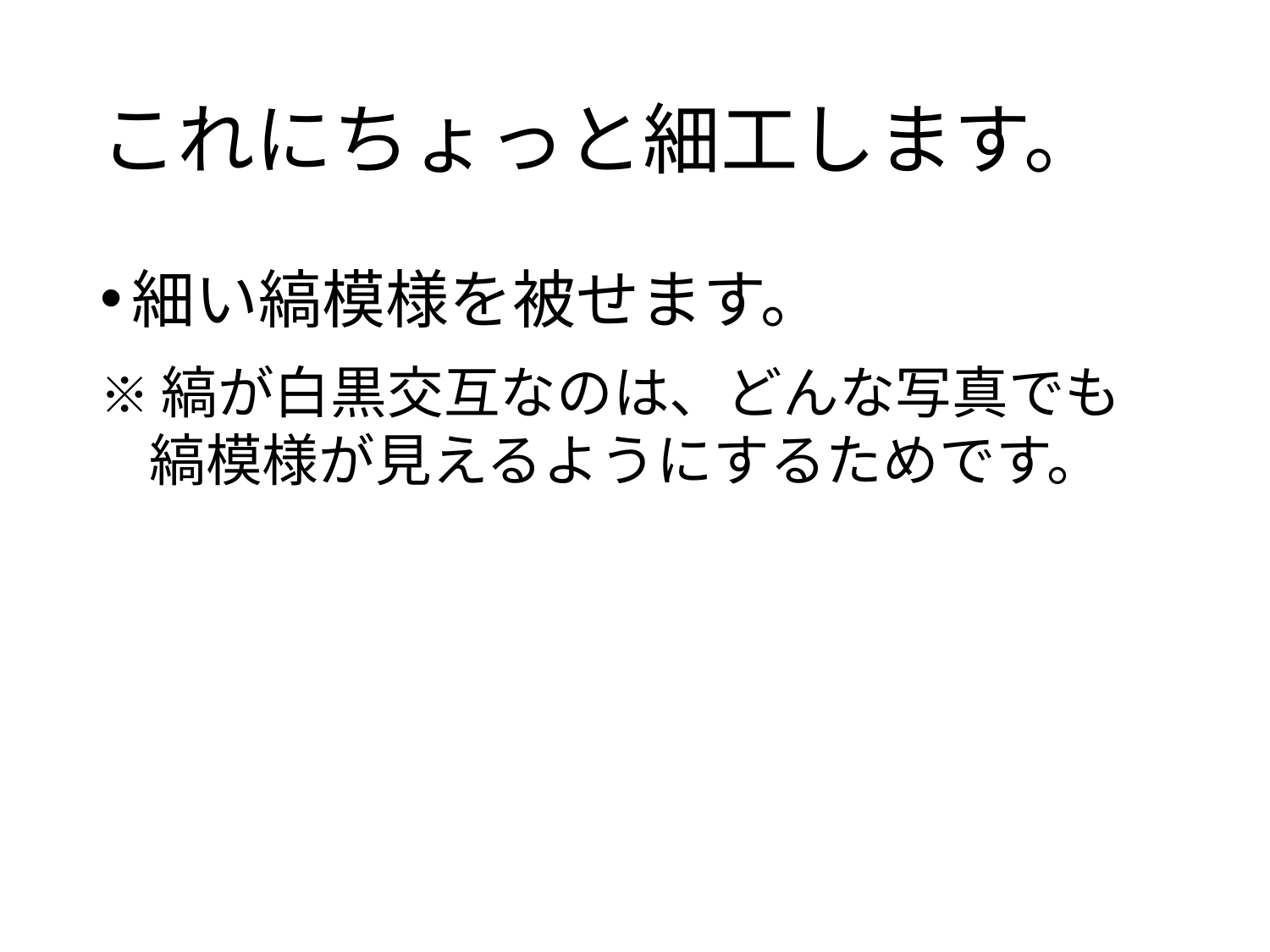

# これにちょっと細工します。
細い縞模様を被せます。
※縞が白黒交互なのは、どんな写真でも
縞模様が見えるようにするためです。